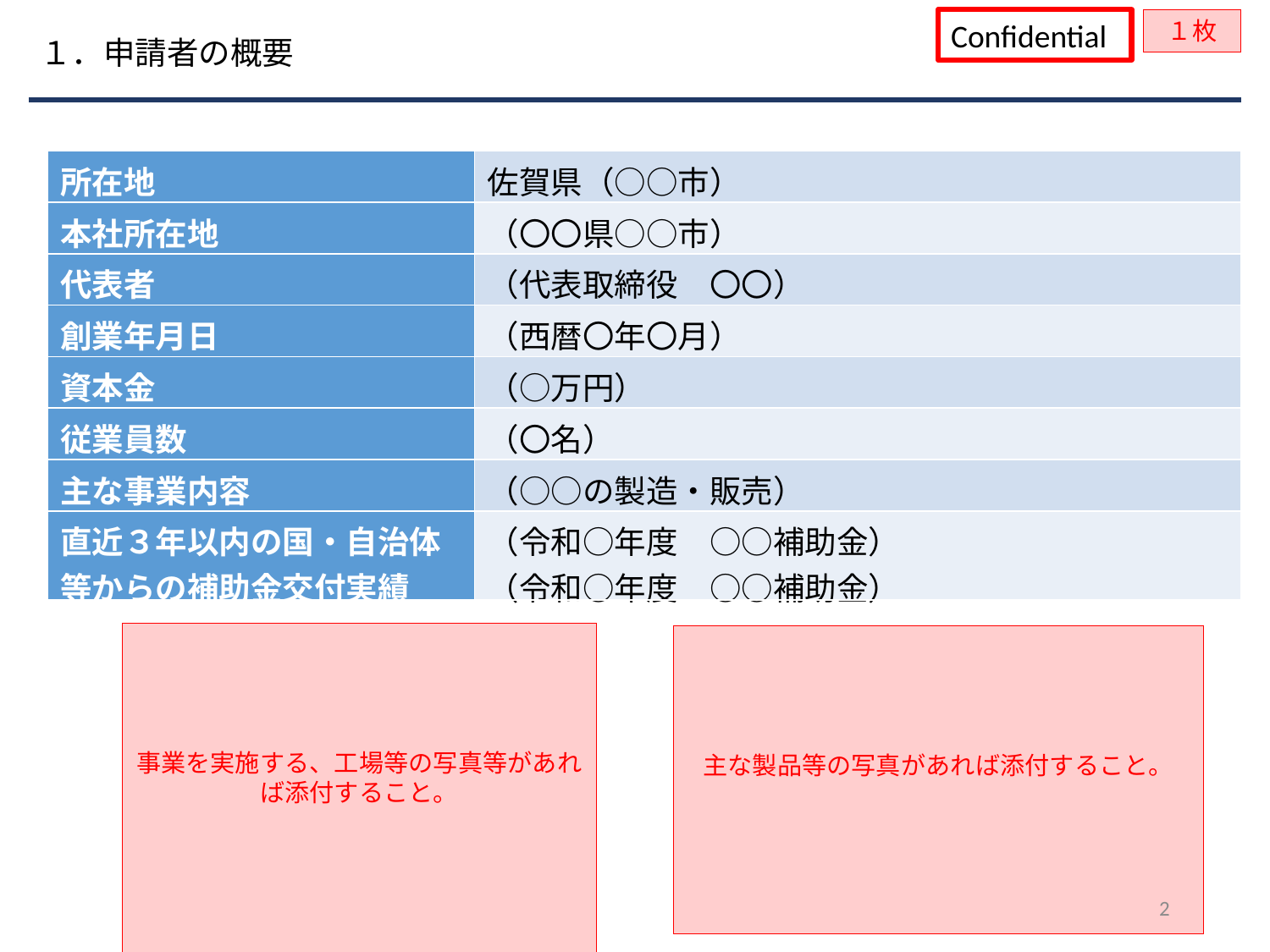

Confidential
１枚
１．申請者の概要
| 所在地 | 佐賀県（○○市） |
| --- | --- |
| 本社所在地 | （〇〇県○○市） |
| 代表者 | （代表取締役　〇〇） |
| 創業年月日 | （西暦〇年〇月） |
| 資本金 | （○万円） |
| 従業員数 | （〇名） |
| 主な事業内容 | （○○の製造・販売） |
| 直近３年以内の国・自治体等からの補助金交付実績 | （令和○年度　○○補助金） （令和○年度　○○補助金） |

事業を実施する、工場等の写真等があれば添付すること。

主な製品等の写真があれば添付すること。

2